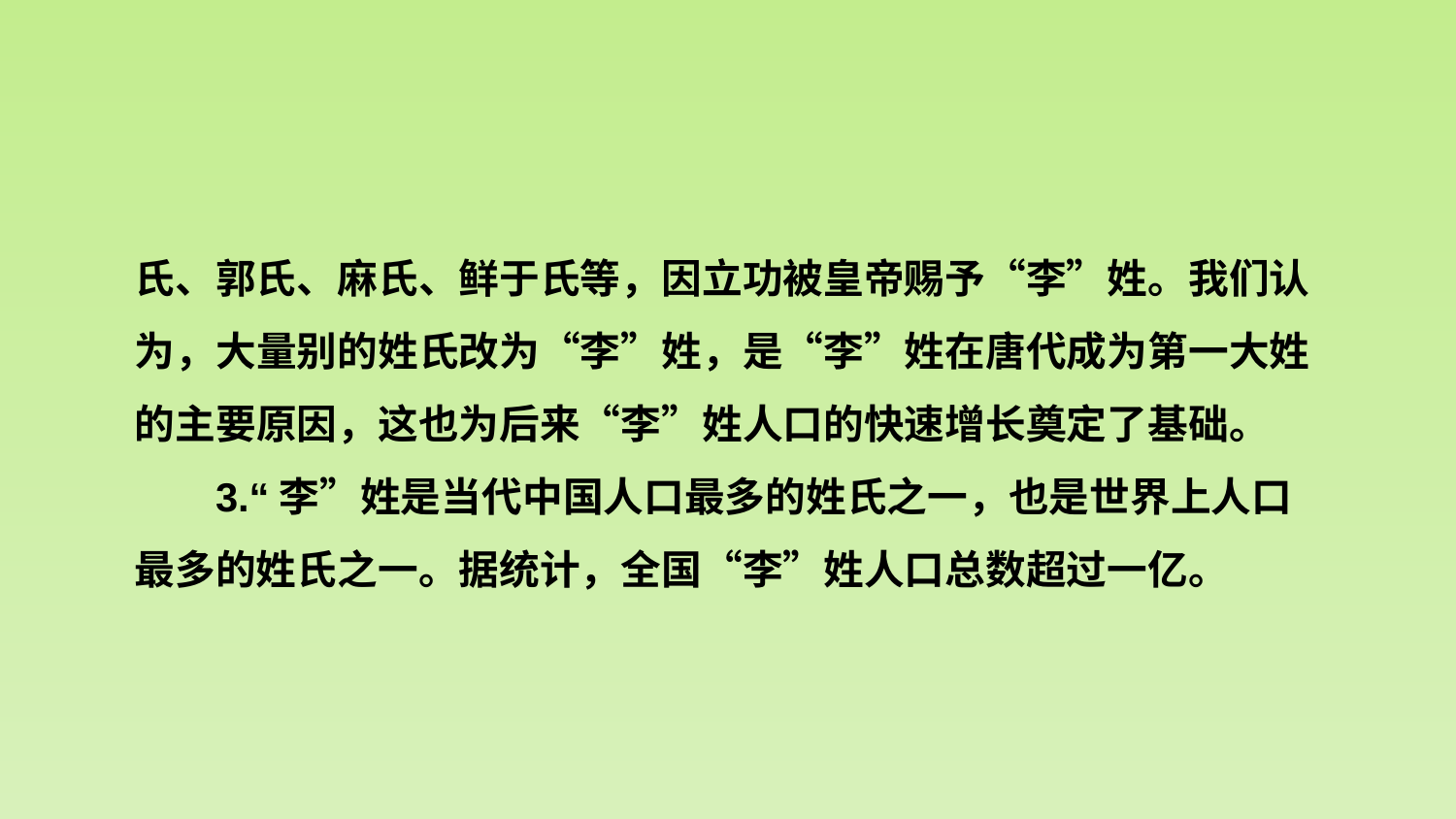

氏、郭氏、麻氏、鲜于氏等，因立功被皇帝赐予“李”姓。我们认为，大量别的姓氏改为“李”姓，是“李”姓在唐代成为第一大姓的主要原因，这也为后来“李”姓人口的快速增长奠定了基础。
3.“李”姓是当代中国人口最多的姓氏之一，也是世界上人口最多的姓氏之一。据统计，全国“李”姓人口总数超过一亿。